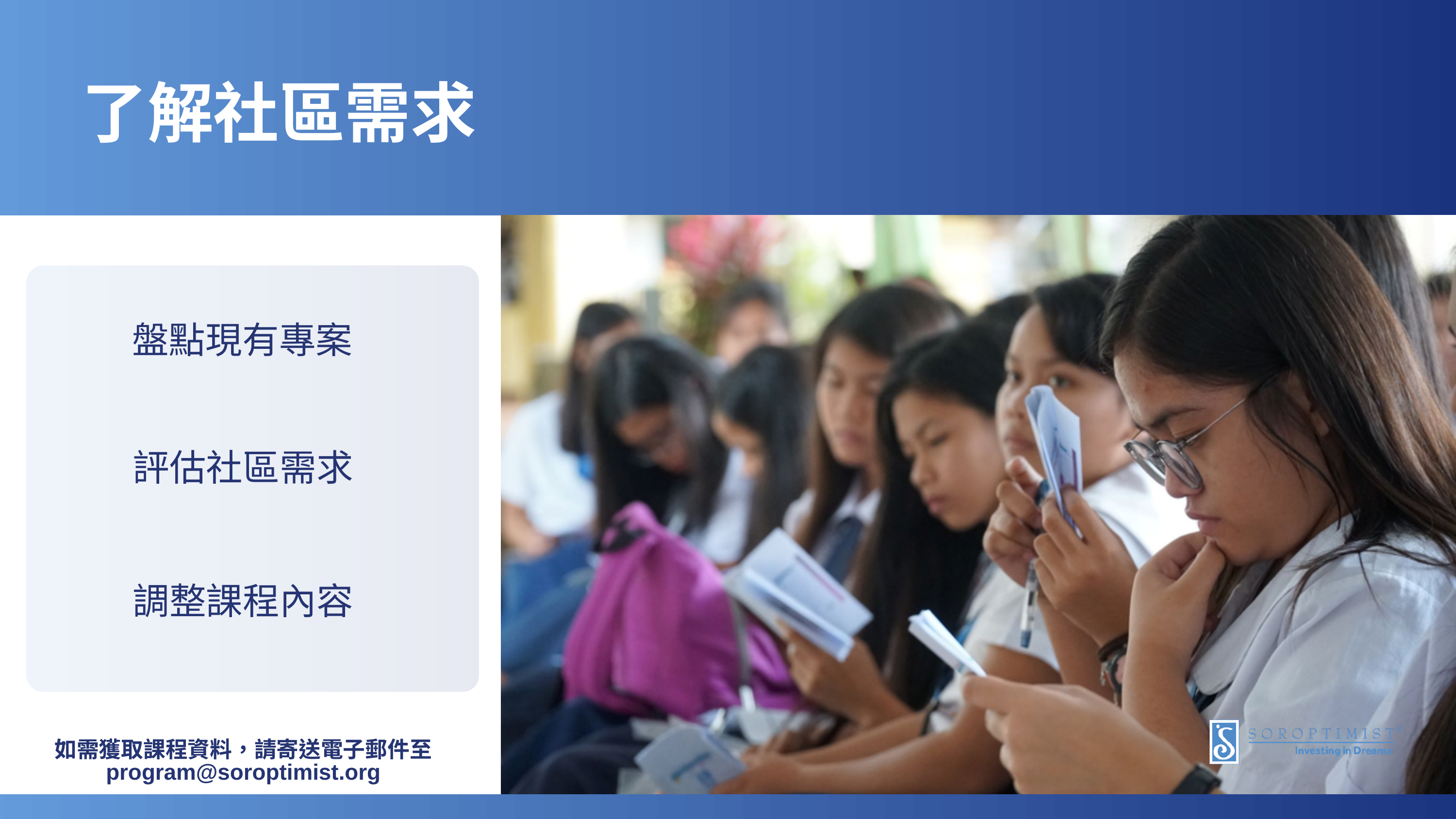

了解社區需求

盤點現有專案

評估社區需求

調整課程內容

如需獲取課程資料，請寄送電子郵件至 program@soroptimist.org